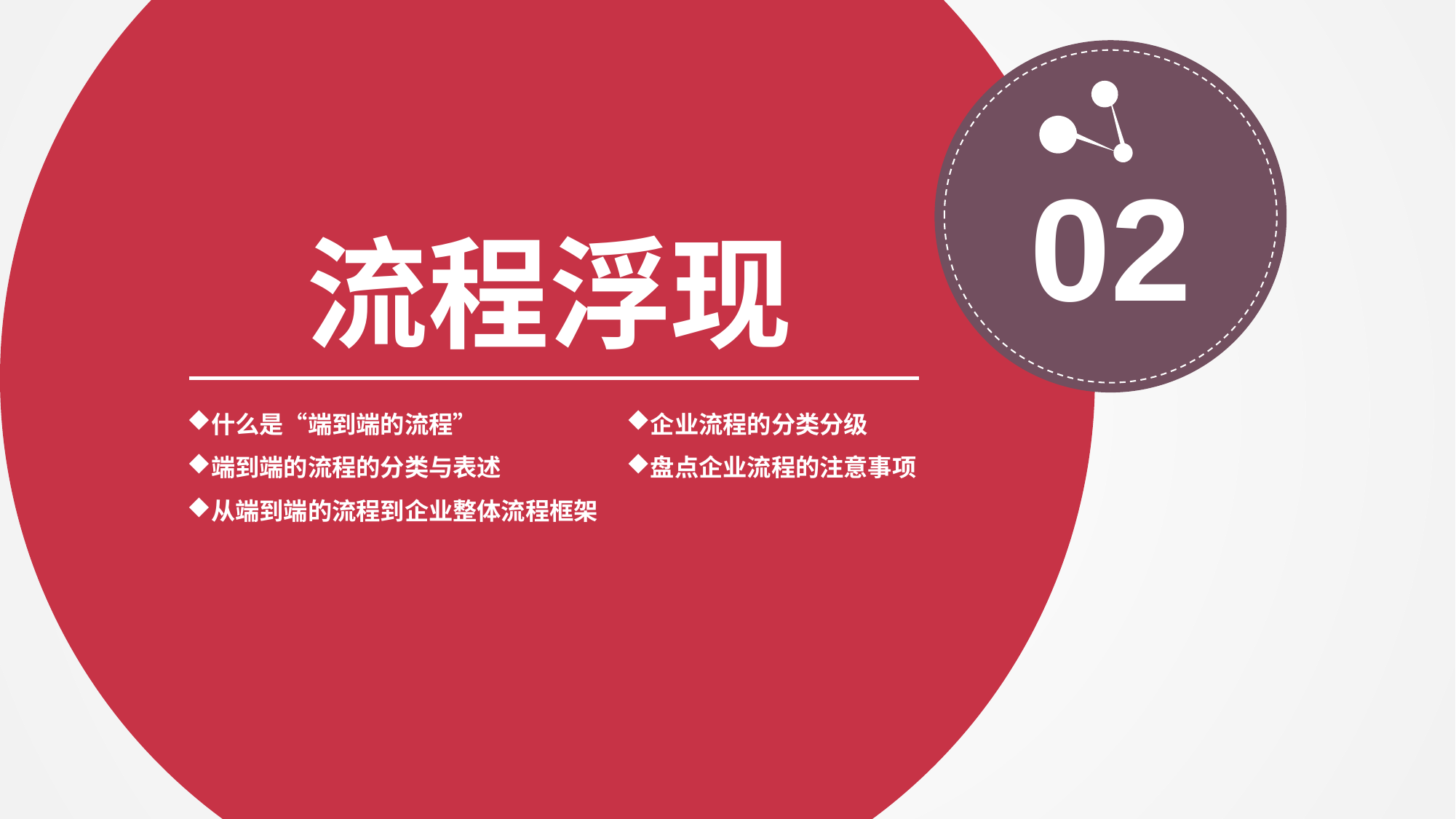

02
流程浮现
什么是“端到端的流程”
端到端的流程的分类与表述
从端到端的流程到企业整体流程框架
企业流程的分类分级
盘点企业流程的注意事项